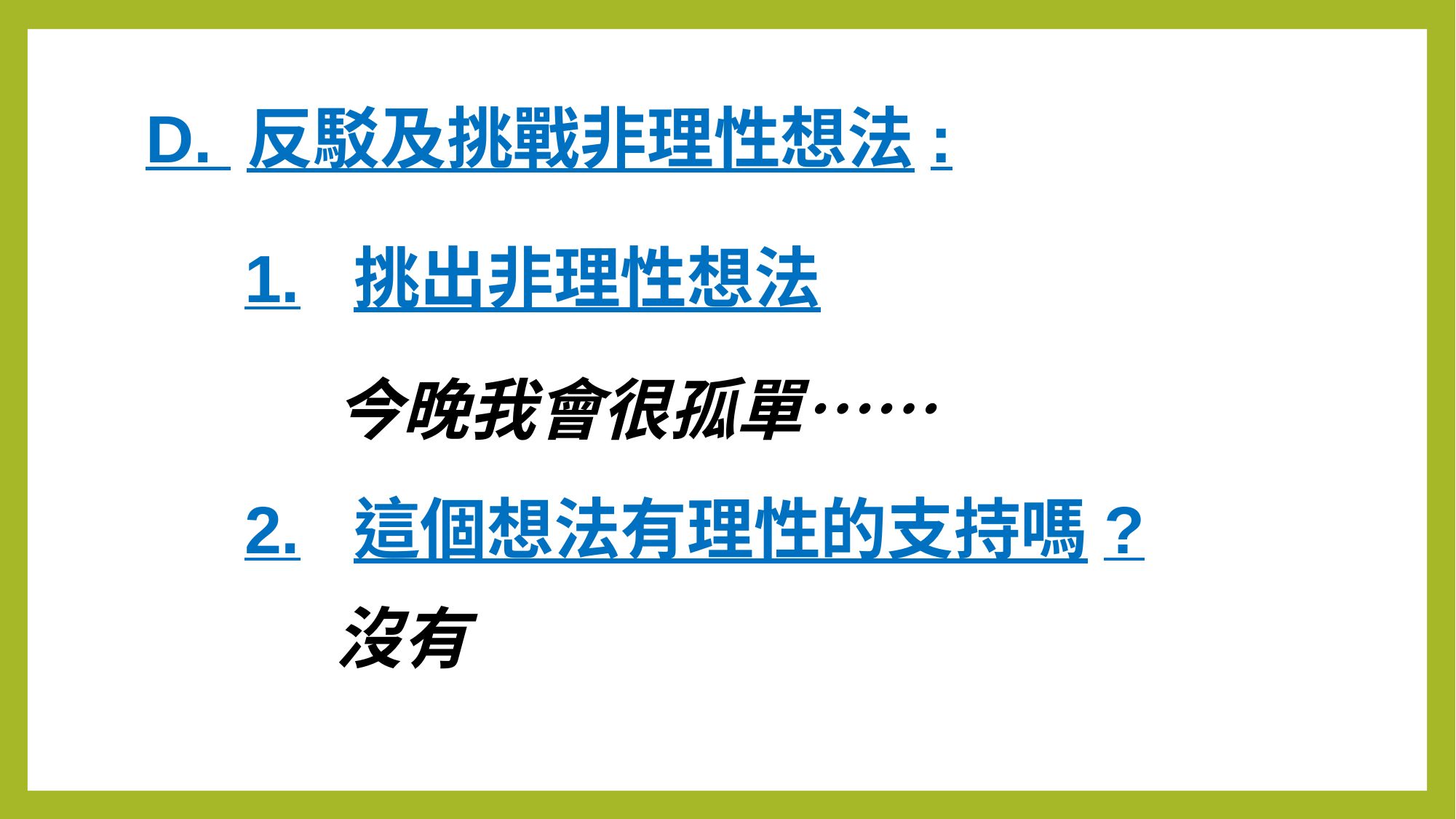

D. 反駁及挑戰非理性想法:
1.	挑出非理性想法
今晚我會很孤單……
2.	這個想法有理性的支持嗎?
沒有